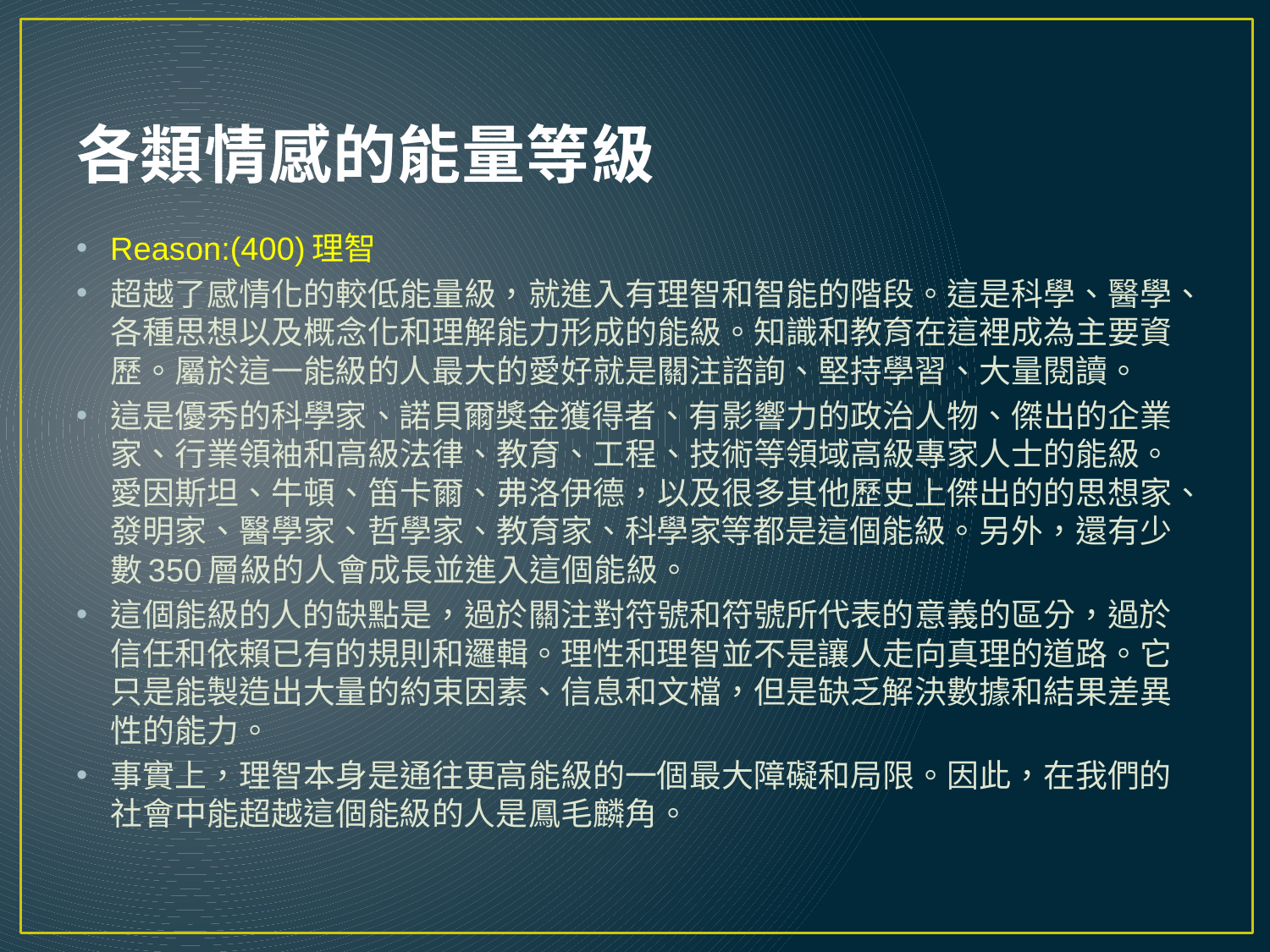

# 各類情感的能量等級
Reason:(400)理智
超越了感情化的較低能量級，就進入有理智和智能的階段。這是科學、醫學、各種思想以及概念化和理解能力形成的能級。知識和教育在這裡成為主要資歷。屬於這一能級的人最大的愛好就是關注諮詢、堅持學習、大量閱讀。
這是優秀的科學家、諾貝爾獎金獲得者、有影響力的政治人物、傑出的企業家、行業領袖和高級法律、教育、工程、技術等領域高級專家人士的能級。愛因斯坦、牛頓、笛卡爾、弗洛伊德，以及很多其他歷史上傑出的的思想家、發明家、醫學家、哲學家、教育家、科學家等都是這個能級。另外，還有少數350層級的人會成長並進入這個能級。
這個能級的人的缺點是，過於關注對符號和符號所代表的意義的區分，過於信任和依賴已有的規則和邏輯。理性和理智並不是讓人走向真理的道路。它只是能製造出大量的約束因素、信息和文檔，但是缺乏解決數據和結果差異性的能力。
事實上，理智本身是通往更高能級的一個最大障礙和局限。因此，在我們的社會中能超越這個能級的人是鳳毛麟角。